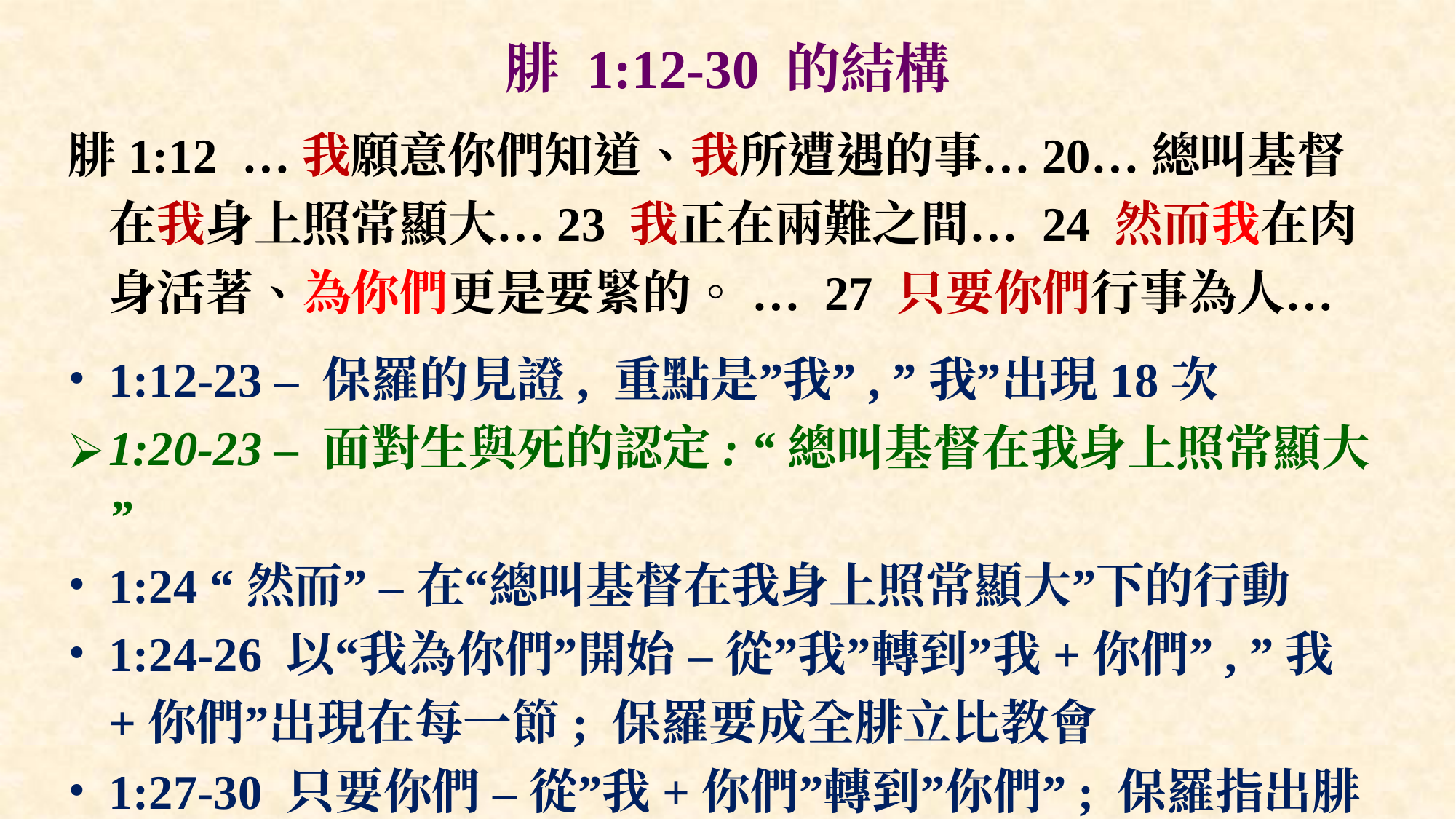

# 腓 1:12-30 的結構
腓1:12  …我願意你們知道、我所遭遇的事…20…總叫基督在我身上照常顯大…23 我正在兩難之間… 24 然而我在肉身活著、為你們更是要緊的。 … 27 只要你們行事為人…
1:12-23 – 保羅的見證, 重點是”我”, ”我”出現18次
1:20-23 – 面對生與死的認定: “總叫基督在我身上照常顯大”
1:24 “然而” – 在“總叫基督在我身上照常顯大”下的行動
1:24-26 以“我為你們”開始 – 從”我”轉到”我+你們”, ”我+你們”出現在每一節; 保羅要成全腓立比教會
1:27-30 只要你們 – 從”我+你們”轉到”你們”; 保羅指出腓立比教會的份
健康的身體的見證是雙向的, 彼此的, 要各自有承擔